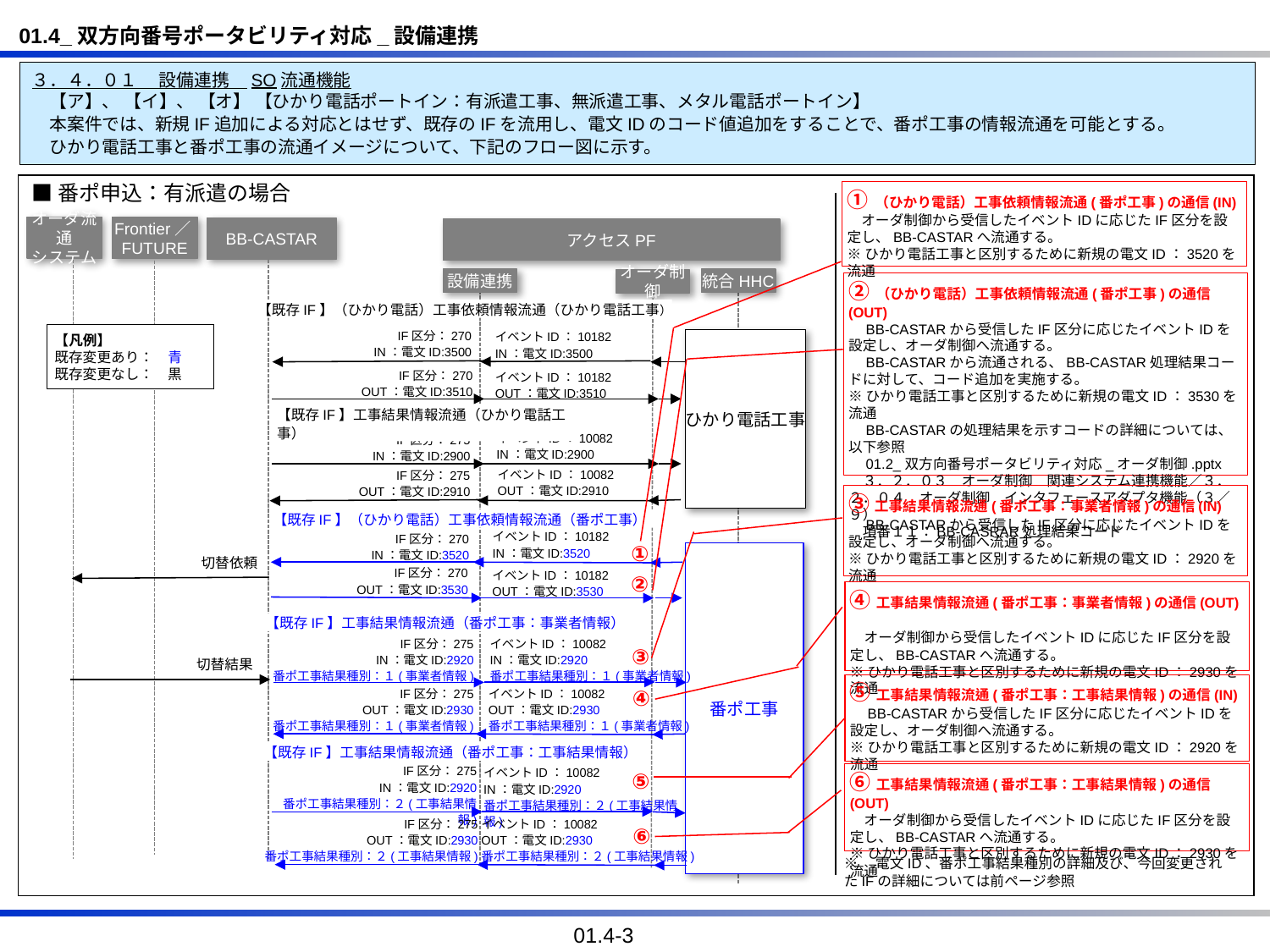

01.4_双方向番号ポータビリティ対応_設備連携
３．４．０１ 　設備連携　SO流通機能
　【ア】、 【イ】、 【オ】 【ひかり電話ポートイン：有派遣工事、無派遣工事、メタル電話ポートイン】
　本案件では、新規IF追加による対応とはせず、既存のIFを流用し、電文IDのコード値追加をすることで、番ポ工事の情報流通を可能とする。
　ひかり電話工事と番ポ工事の流通イメージについて、下記のフロー図に示す。
■番ポ申込：有派遣の場合
|  |
| --- |
① （ひかり電話）工事依頼情報流通(番ポ工事)の通信(IN)
　オーダ制御から受信したイベントIDに応じたIF区分を設定し、BB-CASTARへ流通する。
※ひかり電話工事と区別するために新規の電文ID：3520を流通

オーダ流通
システム
Frontier／FUTURE
BB-CASTAR
アクセスPF
設備連携
統合HHC
オーダ制御
② （ひかり電話）工事依頼情報流通(番ポ工事)の通信(OUT)
　BB-CASTARから受信したIF区分に応じたイベントIDを設定し、オーダ制御へ流通する。
　BB-CASTARから流通される、BB-CASTAR処理結果コードに対して、コード追加を実施する。
※ひかり電話工事と区別するために新規の電文ID：3530を流通
　BB-CASTARの処理結果を示すコードの詳細については、以下参照
　01.2_双方向番号ポータビリティ対応_オーダ制御.pptx
　３．２．０３　オーダ制御　関連システム連携機能／３．２．０４　オーダ制御　インタフェースアダプタ機能（３／９）
　項番１１：BB-CASRAR処理結果コード
【既存IF】（ひかり電話）工事依頼情報流通（ひかり電話工事）

【凡例】
既存変更あり：　青
既存変更なし：　黒
IF区分：270
IN：電文ID:3500
イベントID：10182
IN：電文ID:3500
ひかり電話工事

IF区分：270
OUT：電文ID:3510
イベントID：10182
OUT：電文ID:3510

【既存IF】工事結果情報流通（ひかり電話工事）

イベントID：10082
IN：電文ID:2900
IF区分：275
IN：電文ID:2900
イベントID：10082
OUT：電文ID:2910
IF区分：275
OUT：電文ID:2910
③工事結果情報流通(番ポ工事：事業者情報)の通信(IN)
　BB-CASTARから受信したIF区分に応じたイベントIDを設定し、オーダ制御へ流通する。
※ひかり電話工事と区別するために新規の電文ID：2920を流通
【既存IF】（ひかり電話）工事依頼情報流通（番ポ工事）
イベントID：10182
IN：電文ID:3520
IF区分：270
IN：電文ID:3520
①
番ポ工事
切替依頼
IF区分：270
OUT：電文ID:3530
イベントID：10182
OUT：電文ID:3530
②
④工事結果情報流通(番ポ工事：事業者情報)の通信(OUT)
　オーダ制御から受信したイベントIDに応じたIF区分を設定し、BB-CASTARへ流通する。
※ひかり電話工事と区別するために新規の電文ID：2930を流通
【既存IF】工事結果情報流通（番ポ工事：事業者情報）
IF区分：275
IN：電文ID:2920
番ポ工事結果種別：１(事業者情報)

イベントID：10082
IN：電文ID:2920
番ポ工事結果種別：１(事業者情報)
③
切替結果
⑤工事結果情報流通(番ポ工事：工事結果情報)の通信(IN)
　BB-CASTARから受信したIF区分に応じたイベントIDを設定し、オーダ制御へ流通する。
※ひかり電話工事と区別するために新規の電文ID：2920を流通
④
イベントID：10082
OUT：電文ID:2930
番ポ工事結果種別：１(事業者情報)
IF区分：275
OUT：電文ID:2930
番ポ工事結果種別：１(事業者情報)
【既存IF】工事結果情報流通（番ポ工事：工事結果情報）
IF区分：275
IN：電文ID:2920
番ポ工事結果種別：２(工事結果情報)
イベントID：10082
IN：電文ID:2920
番ポ工事結果種別：２(工事結果情報)
⑥工事結果情報流通(番ポ工事：工事結果情報)の通信(OUT)
　オーダ制御から受信したイベントIDに応じたIF区分を設定し、BB-CASTARへ流通する。
※ひかり電話工事と区別するために新規の電文ID：2930を流通
⑤
IF区分：275
OUT：電文ID:2930
番ポ工事結果種別：２(工事結果情報)
イベントID：10082
OUT：電文ID:2930
番ポ工事結果種別：２(工事結果情報)
⑥
※　電文ID、番ポ工事結果種別の詳細及び、今回変更されたIFの詳細については前ページ参照